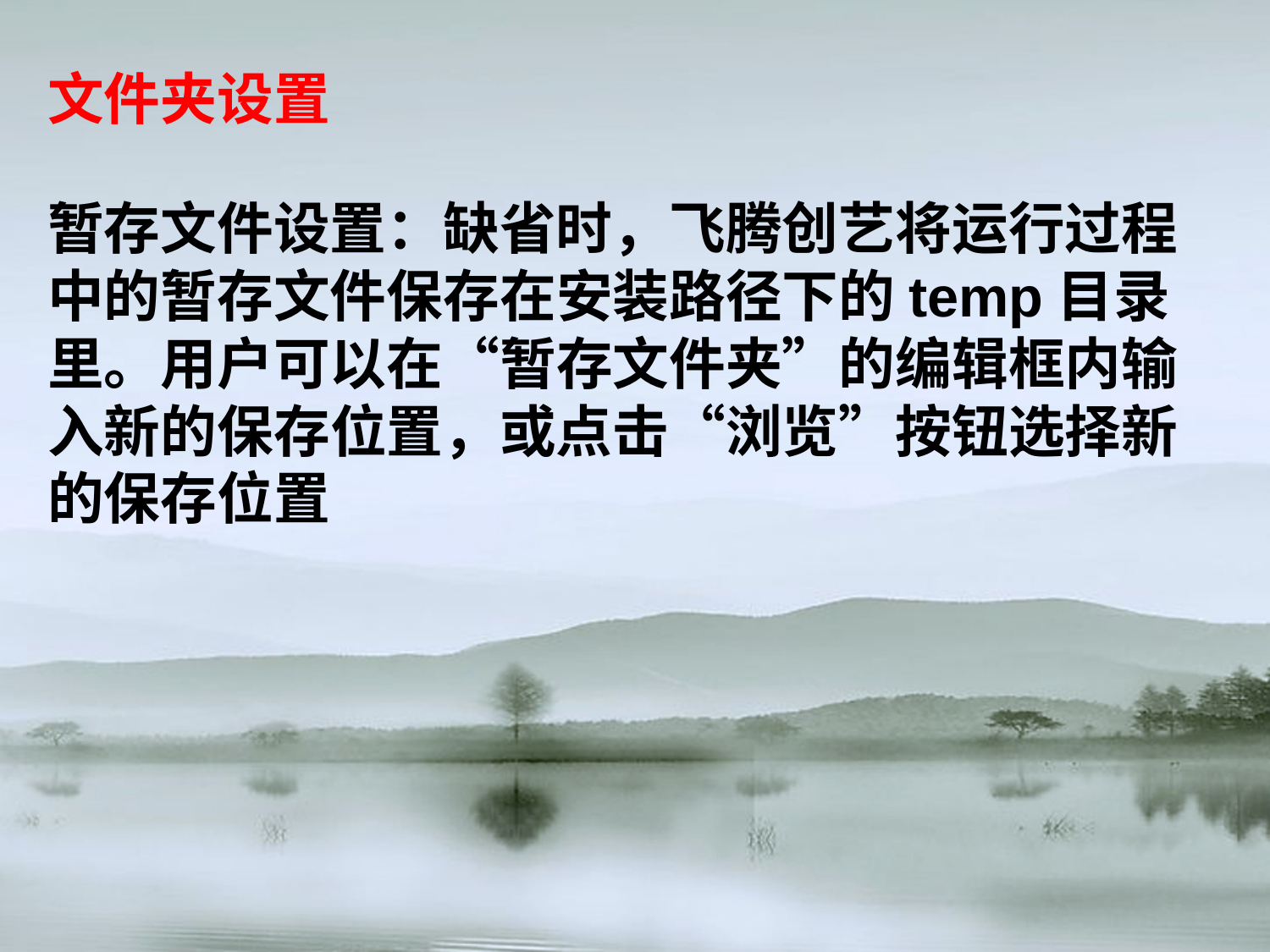

# 文件夹设置
暂存文件设置：缺省时，飞腾创艺将运行过程中的暂存文件保存在安装路径下的temp目录里。用户可以在“暂存文件夹”的编辑框内输入新的保存位置，或点击“浏览”按钮选择新的保存位置